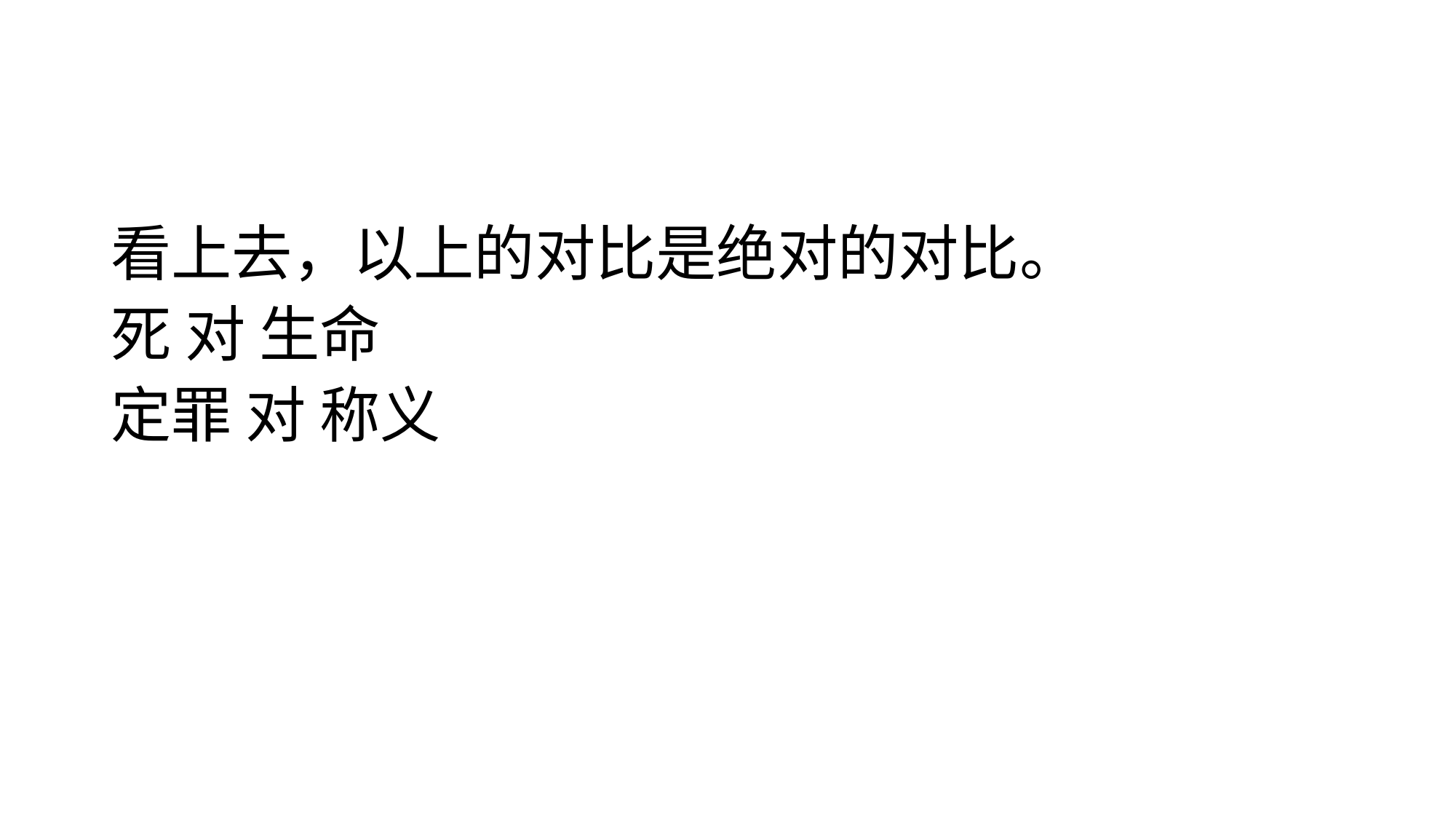

#
看上去，以上的对比是绝对的对比。
死 对 生命
定罪 对 称义